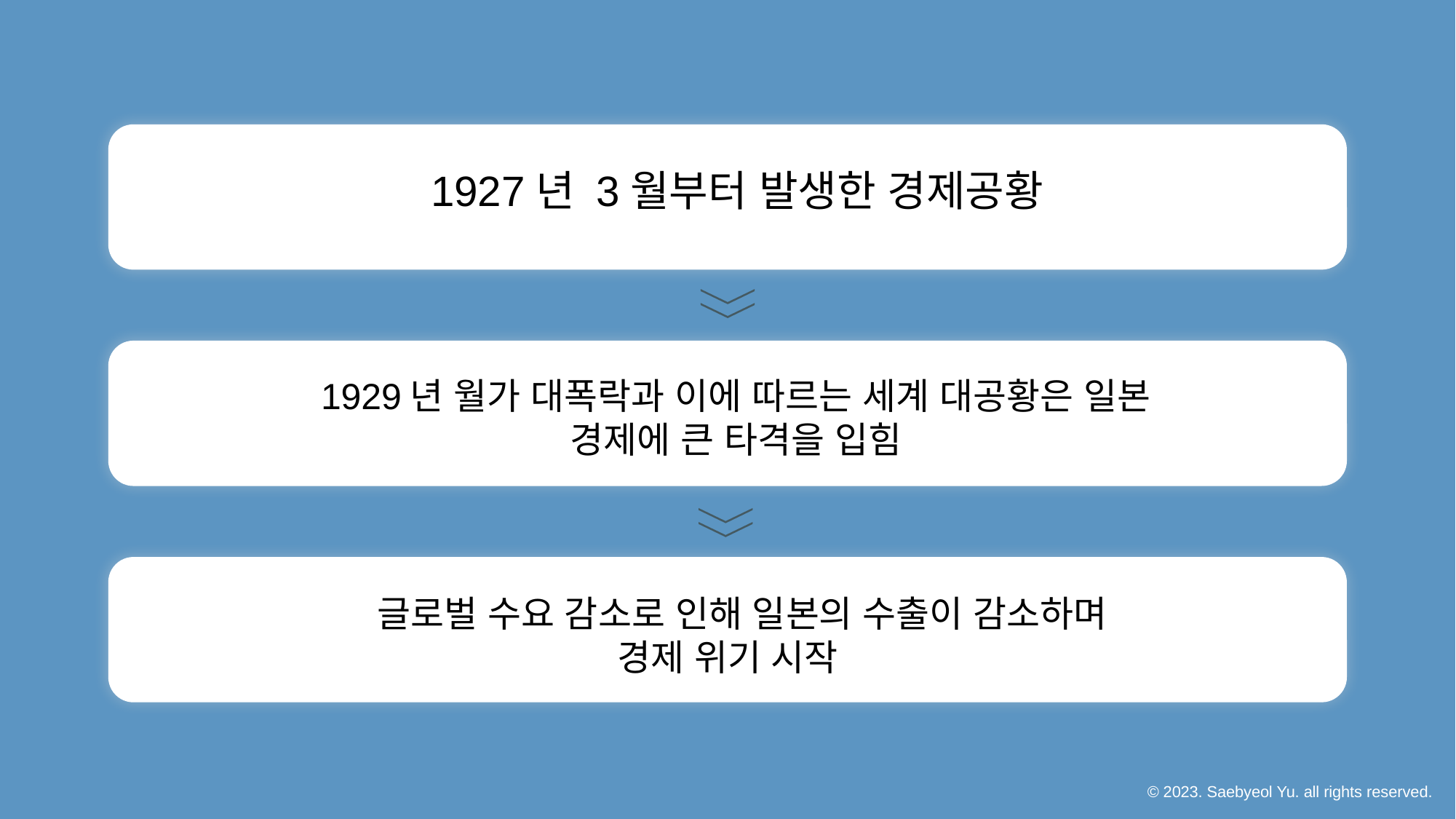

1927년 3월부터 발생한 경제공황

1929년 월가 대폭락과 이에 따르는 세계 대공황은 일본
경제에 큰 타격을 입힘

     글로벌 수요 감소로 인해 일본의 수출이 감소하며
경제 위기 시작